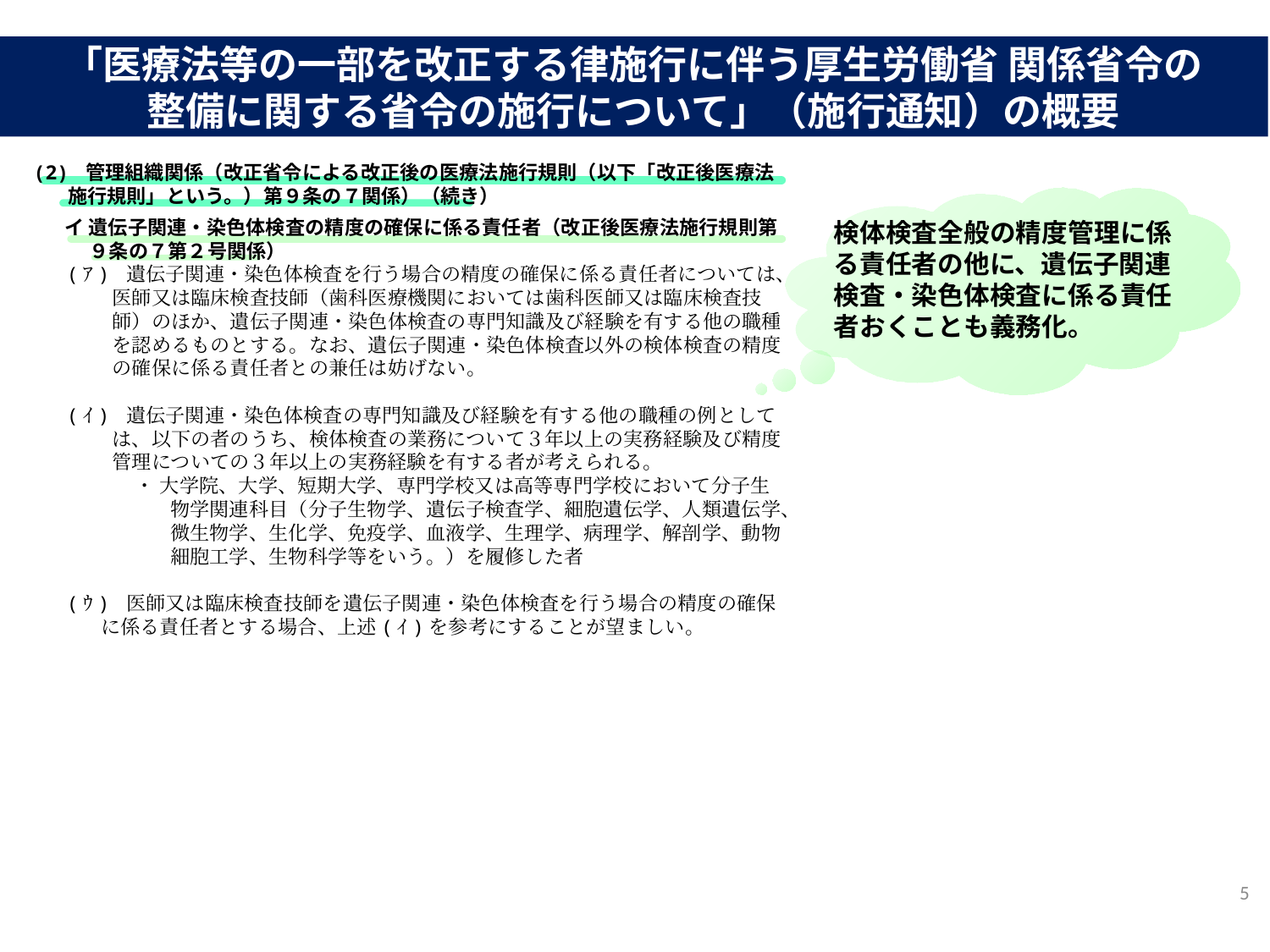

「医療法等の一部を改正する律施行に伴う厚生労働省 関係省令の
整備に関する省令の施行について」（施行通知）の概要
(2) 管理組織関係（改正省令による改正後の医療法施行規則（以下「改正後医療法施行規則」という。）第９条の７関係）（続き）

 イ 遺伝子関連・染色体検査の精度の確保に係る責任者（改正後医療法施行規則第９条の７第２号関係）
(ｱ) 遺伝子関連・染色体検査を行う場合の精度の確保に係る責任者については、医師又は臨床検査技師（歯科医療機関においては歯科医師又は臨床検査技師）のほか、遺伝子関連・染色体検査の専門知識及び経験を有する他の職種を認めるものとする。なお、遺伝子関連・染色体検査以外の検体検査の精度の確保に係る責任者との兼任は妨げない。

(ｲ) 遺伝子関連・染色体検査の専門知識及び経験を有する他の職種の例としては、以下の者のうち、検体検査の業務について３年以上の実務経験及び精度管理についての３年以上の実務経験を有する者が考えられる。
・ 大学院、大学、短期大学、専門学校又は高等専門学校において分子生物学関連科目（分子生物学、遺伝子検査学、細胞遺伝学、人類遺伝学、微生物学、生化学、免疫学、血液学、生理学、病理学、解剖学、動物細胞工学、生物科学等をいう。）を履修した者

(ｳ) 医師又は臨床検査技師を遺伝子関連・染色体検査を行う場合の精度の確保に係る責任者とする場合、上述(ｲ)を参考にすることが望ましい。
検体検査全般の精度管理に係る責任者の他に、遺伝子関連検査・染色体検査に係る責任者おくことも義務化。

5